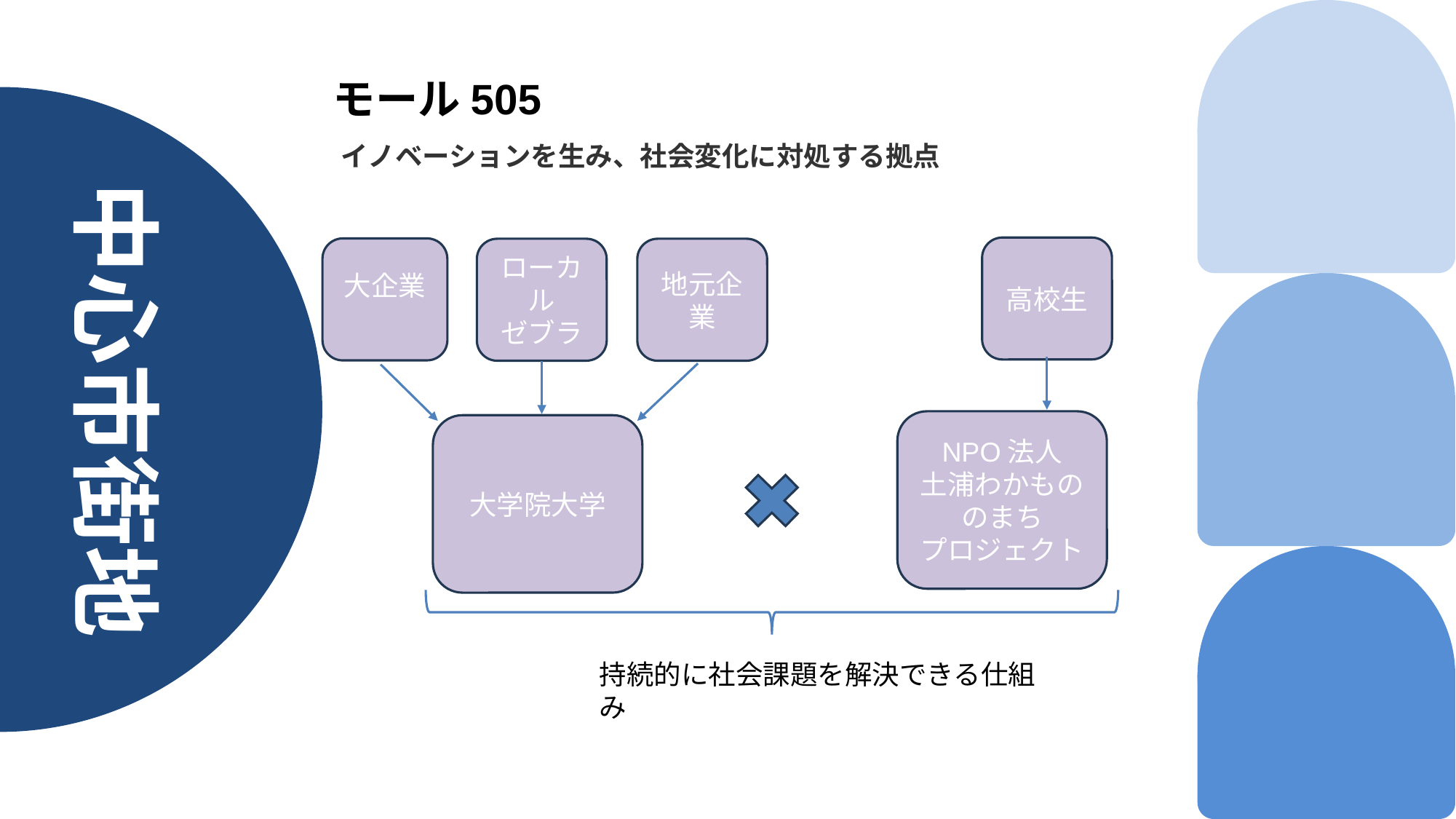

モール505

イノベーションを生み、社会変化に対処する拠点
中心市街地
高校生
大企業

ローカル
ゼブラ
地元企業

NPO法人
土浦わかもののまち
プロジェクト
大学院大学

持続的に社会課題を解決できる仕組み